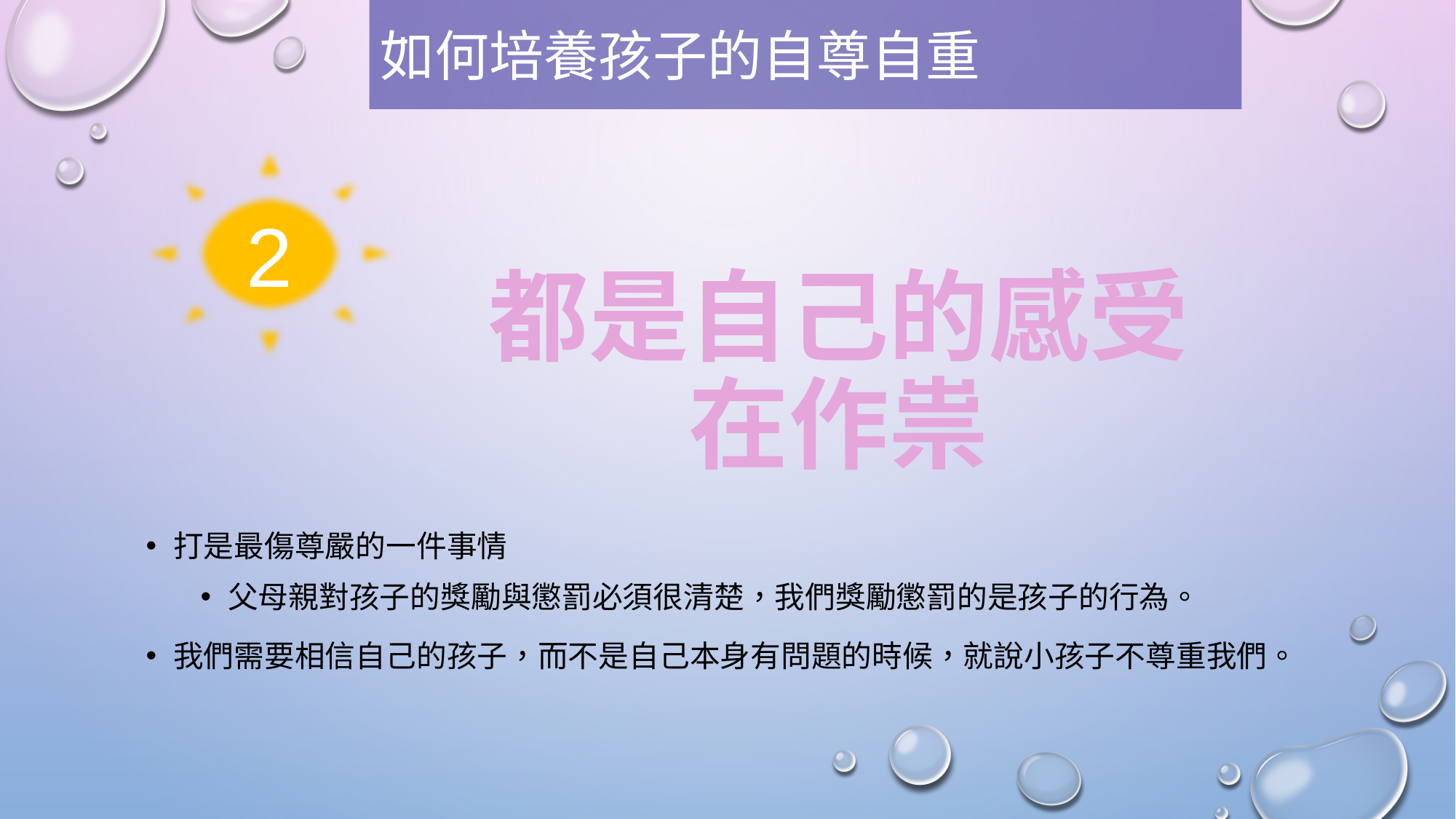

如何培養孩子的自尊自重

2
# 都是自己的感受在作祟
打是最傷尊嚴的一件事情
父母親對孩子的獎勵與懲罰必須很清楚，我們獎勵懲罰的是孩子的行為。
我們需要相信自己的孩子，而不是自己本身有問題的時候，就說小孩子不尊重我們。